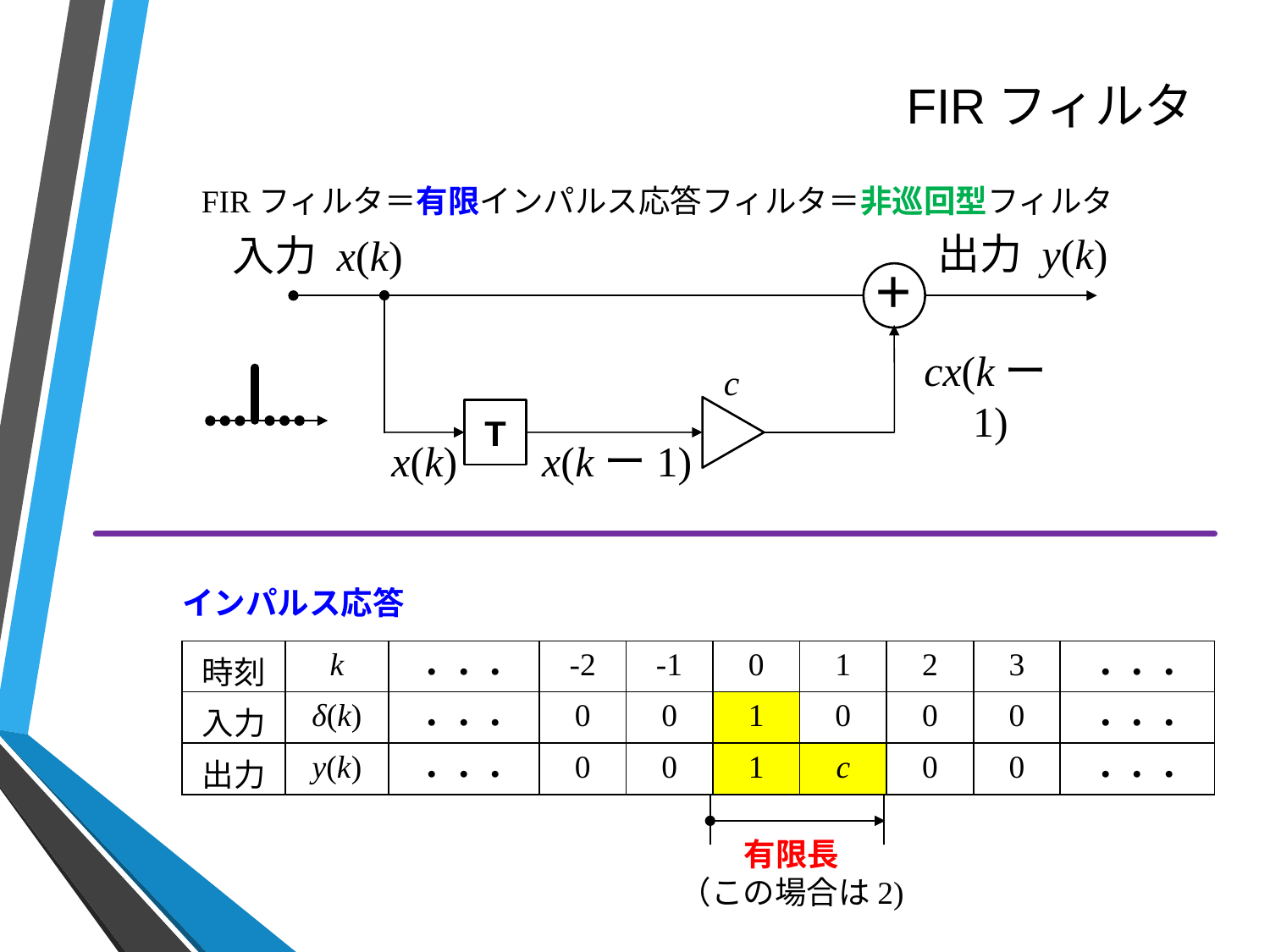

# FIRフィルタ
　FIRフィルタ＝有限インパルス応答フィルタ＝非巡回型フィルタ
出力 y(k)
入力 x(k)
＋
cx(kー1)
c
T

x(kー1)
x(k)
インパルス応答
| 時刻 | k | ・・・ | -2 | -1 | 0 | 1 | 2 | 3 | ・・・ |
| --- | --- | --- | --- | --- | --- | --- | --- | --- | --- |
| 入力 | δ(k) | ・・・ | 0 | 0 | 1 | 0 | 0 | 0 | ・・・ |
| 出力 | y(k) | ・・・ | 0 | 0 | 1 | c | 0 | 0 | ・・・ |
有限長
（この場合は2)